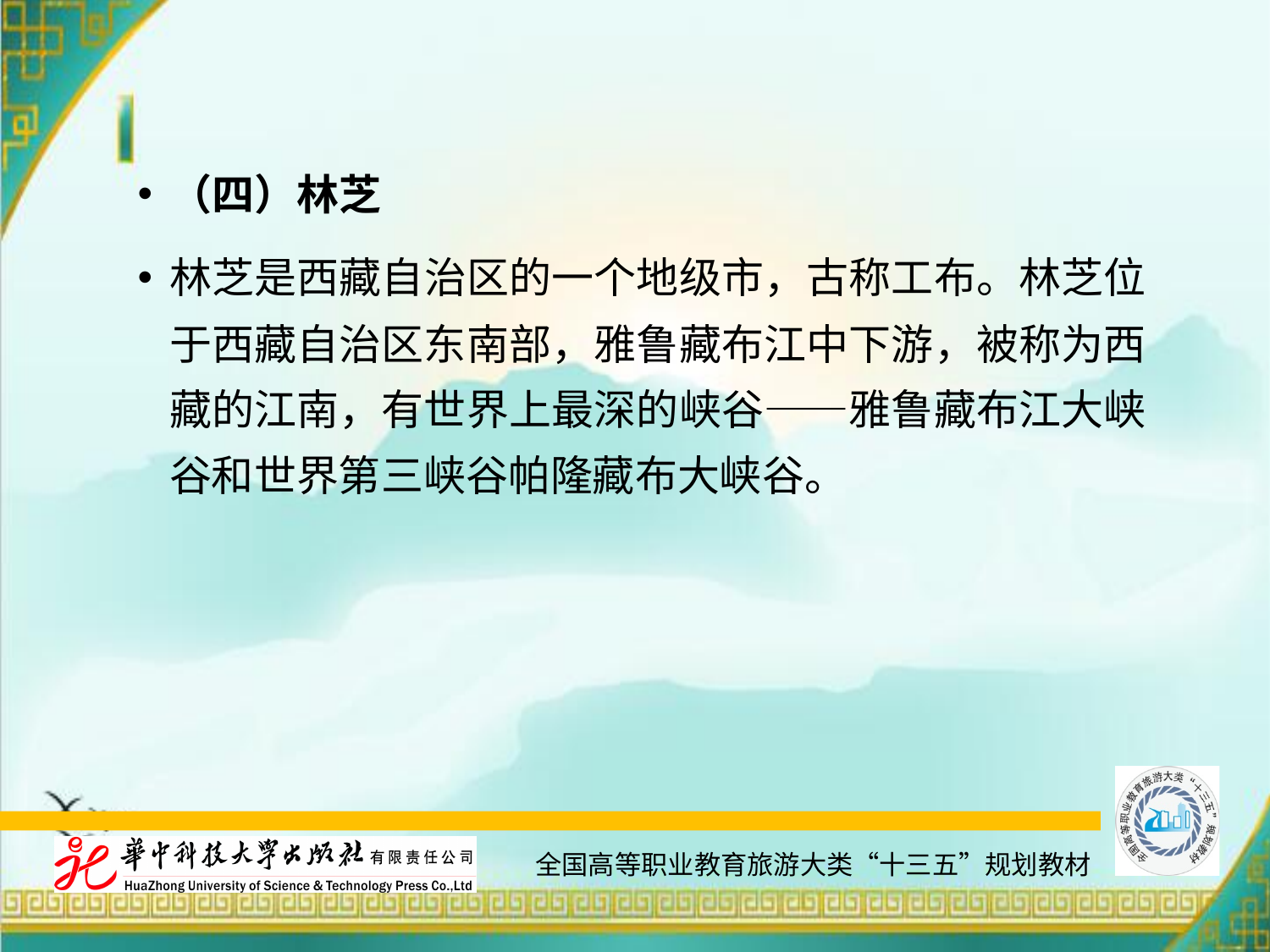

#
（四）林芝
林芝是西藏自治区的一个地级市，古称工布。林芝位于西藏自治区东南部，雅鲁藏布江中下游，被称为西藏的江南，有世界上最深的峡谷——雅鲁藏布江大峡谷和世界第三峡谷帕隆藏布大峡谷。